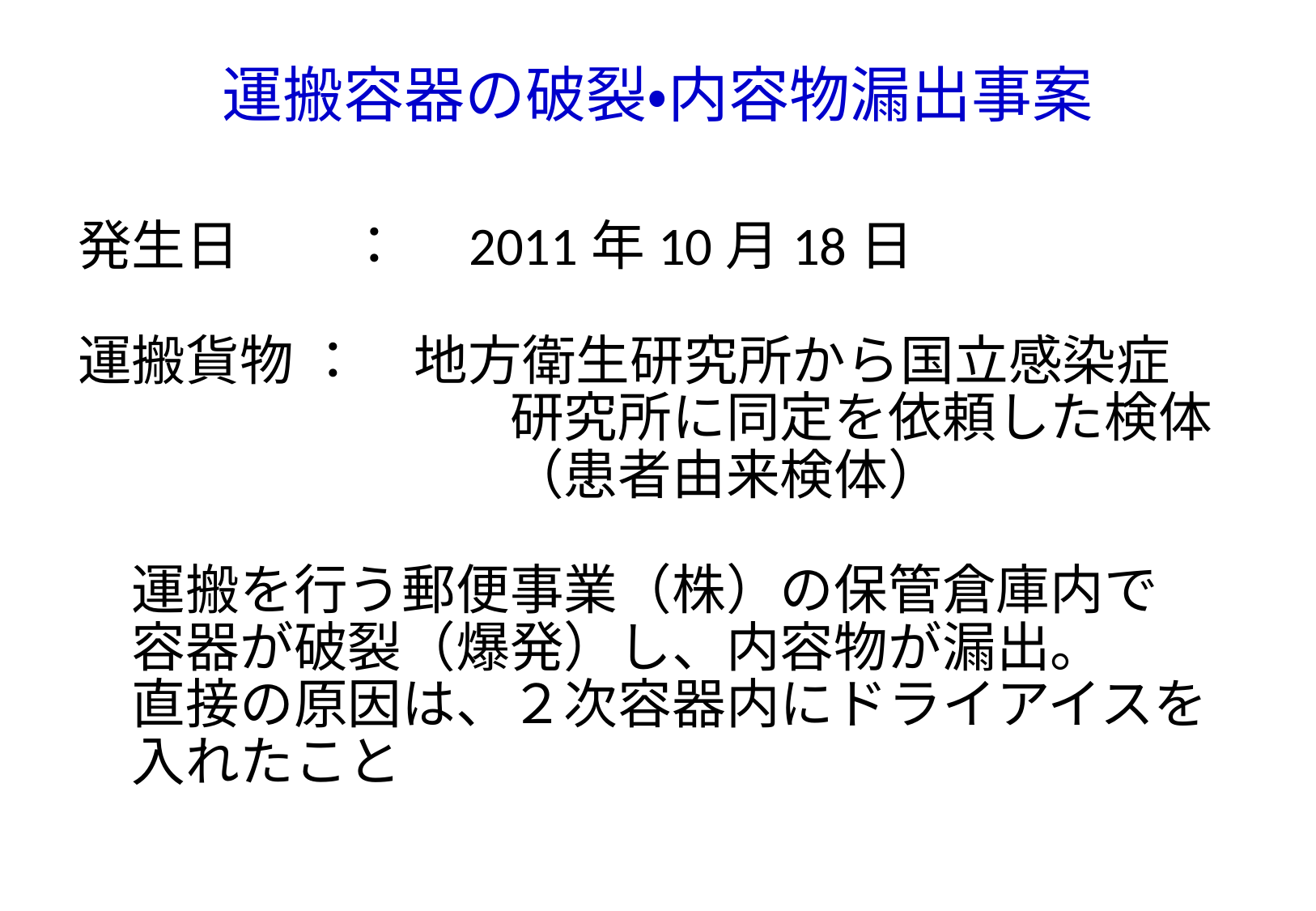

# 運搬容器の破裂・内容物漏出事案
発生日　　：　2011年10月18日

運搬貨物 ：　地方衛生研究所から国立感染症
　　　　　　　　研究所に同定を依頼した検体
　　　　　　　　（患者由来検体）

　運搬を行う郵便事業（株）の保管倉庫内で
　容器が破裂（爆発）し、内容物が漏出。
　直接の原因は、２次容器内にドライアイスを
　入れたこと